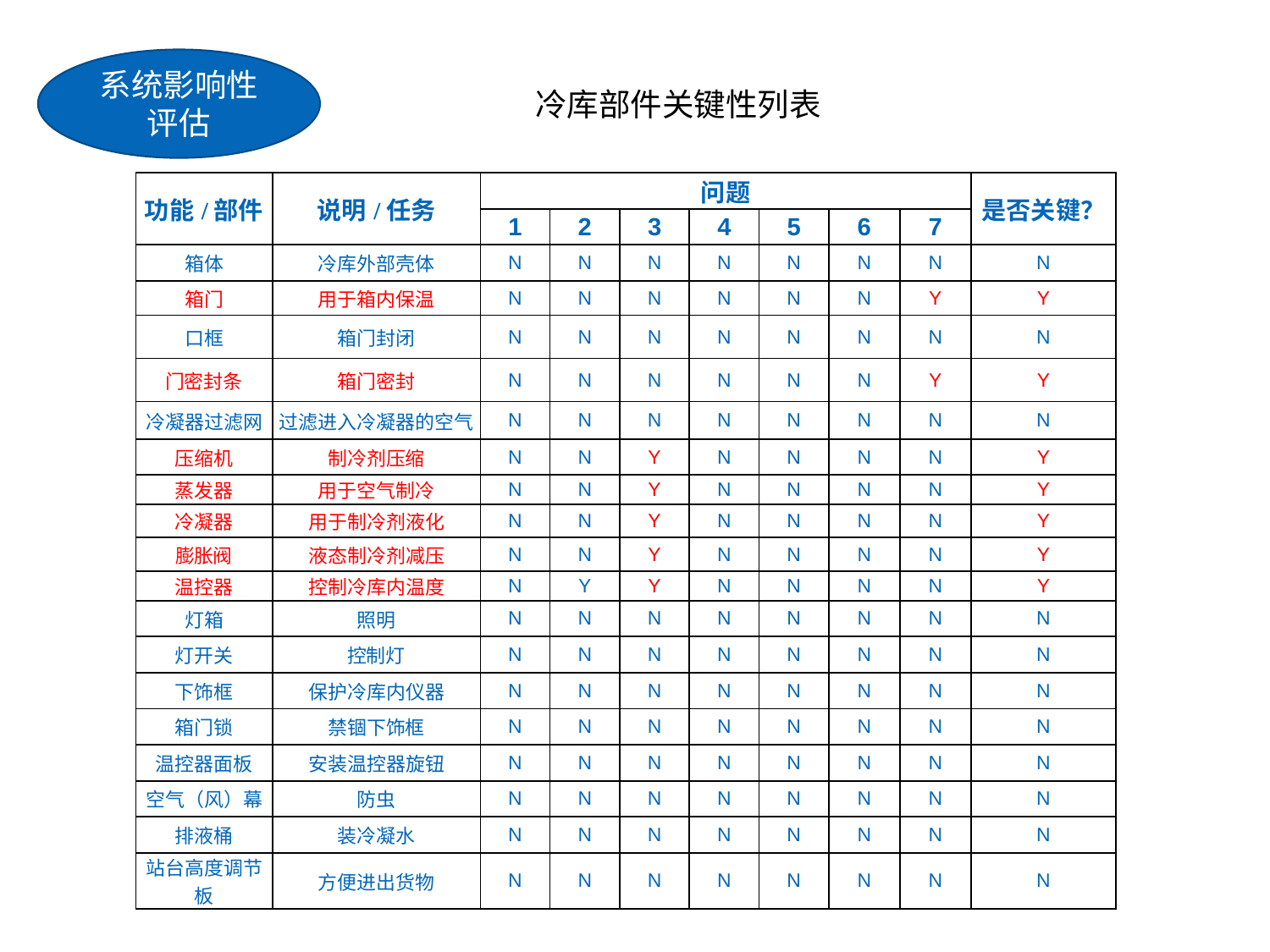

系统影响性评估
冷库部件关键性列表
| 功能/部件 | 说明/任务 | 问题 |  |  |  |  |  |  | 是否关键？ |
| --- | --- | --- | --- | --- | --- | --- | --- | --- | --- |
|  |  | 1 | 2 | 3 | 4 | 5 | 6 | 7 |  |
| 箱体 | 冷库外部壳体 | N | N | N | N | N | N | N | N |
| 箱门 | 用于箱内保温 | N | N | N | N | N | N | Y | Y |
| 口框 | 箱门封闭 | N | N | N | N | N | N | N | N |
| 门密封条 | 箱门密封 | N | N | N | N | N | N | Y | Y |
| 冷凝器过滤网 | 过滤进入冷凝器的空气 | N | N | N | N | N | N | N | N |
| 压缩机 | 制冷剂压缩 | N | N | Y | N | N | N | N | Y |
| 蒸发器 | 用于空气制冷 | N | N | Y | N | N | N | N | Y |
| 冷凝器 | 用于制冷剂液化 | N | N | Y | N | N | N | N | Y |
| 膨胀阀 | 液态制冷剂减压 | N | N | Y | N | N | N | N | Y |
| 温控器 | 控制冷库内温度 | N | Y | Y | N | N | N | N | Y |
| 灯箱 | 照明 | N | N | N | N | N | N | N | N |
| 灯开关 | 控制灯 | N | N | N | N | N | N | N | N |
| 下饰框 | 保护冷库内仪器 | N | N | N | N | N | N | N | N |
| 箱门锁 | 禁锢下饰框 | N | N | N | N | N | N | N | N |
| 温控器面板 | 安装温控器旋钮 | N | N | N | N | N | N | N | N |
| 空气（风）幕 | 防虫 | N | N | N | N | N | N | N | N |
| 排液桶 | 装冷凝水 | N | N | N | N | N | N | N | N |
| 站台高度调节板 | 方便进出货物 | N | N | N | N | N | N | N | N |